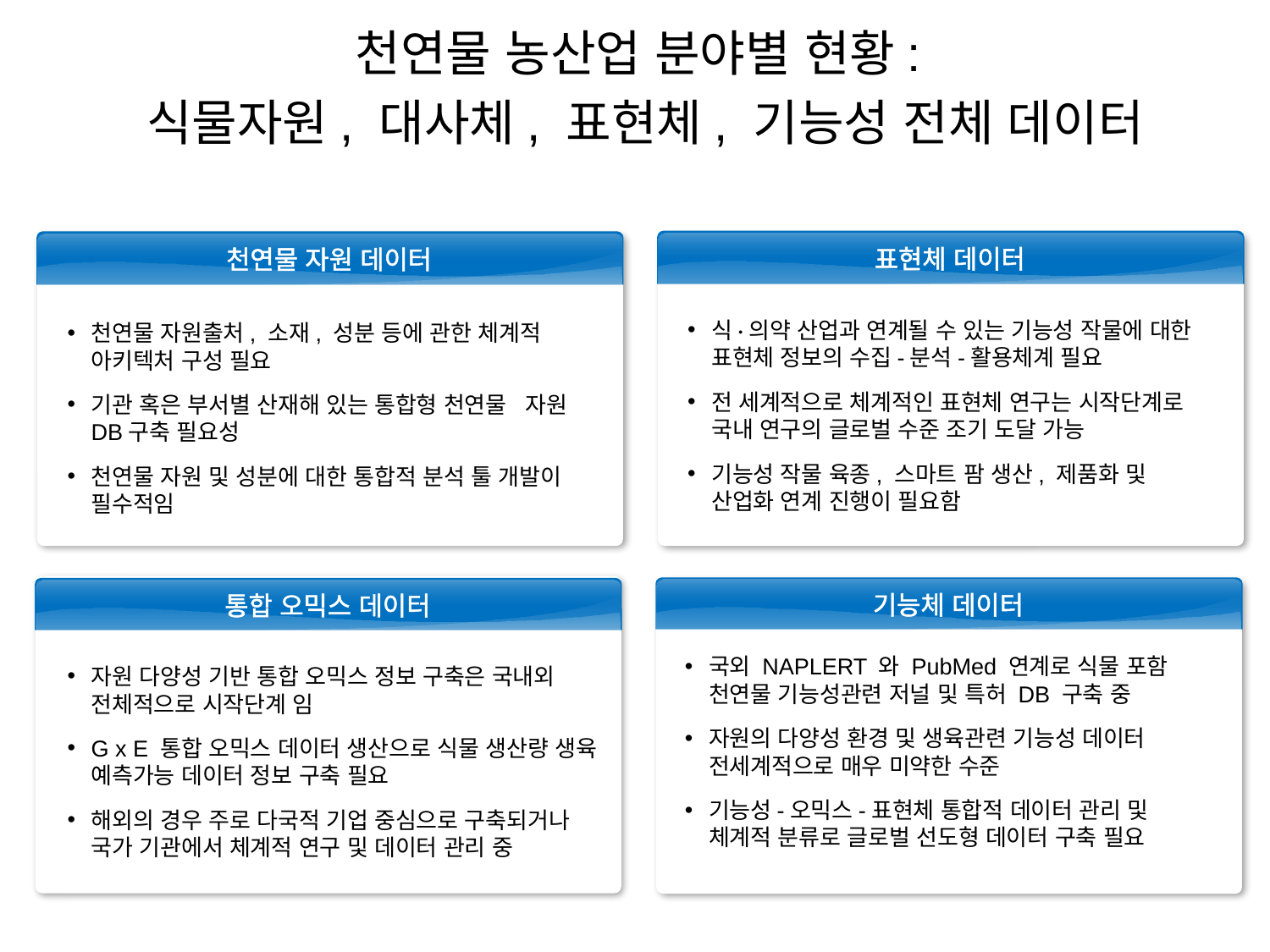

천연물 농산업 분야별 현황:
식물자원, 대사체, 표현체, 기능성 전체 데이터
표현체 데이터

천연물 자원 데이터

식·의약 산업과 연계될 수 있는 기능성 작물에 대한 표현체 정보의 수집-분석-활용체계 필요

전 세계적으로 체계적인 표현체 연구는 시작단계로 국내 연구의 글로벌 수준 조기 도달 가능

기능성 작물 육종, 스마트 팜 생산, 제품화 및 산업화 연계 진행이 필요함
천연물 자원출처, 소재, 성분 등에 관한 체계적  아키텍처 구성 필요

기관 혹은 부서별 산재해 있는 통합형 천연물   자원 DB구축 필요성

천연물 자원 및 성분에 대한 통합적 분석 툴 개발이 필수적임

통합 오믹스 데이터

기능체 데이터

국외 NAPLERT 와 PubMed 연계로 식물 포함 천연물 기능성관련 저널 및 특허 DB 구축 중

자원의 다양성 환경 및 생육관련 기능성 데이터 전세계적으로 매우 미약한 수준

기능성-오믹스-표현체 통합적 데이터 관리 및 체계적 분류로 글로벌 선도형 데이터 구축 필요
자원 다양성 기반 통합 오믹스 정보 구축은 국내외 전체적으로 시작단계 임

G x E 통합 오믹스 데이터 생산으로 식물 생산량 생육 예측가능 데이터 정보 구축 필요

해외의 경우 주로 다국적 기업 중심으로 구축되거나 국가 기관에서 체계적 연구 및 데이터 관리 중